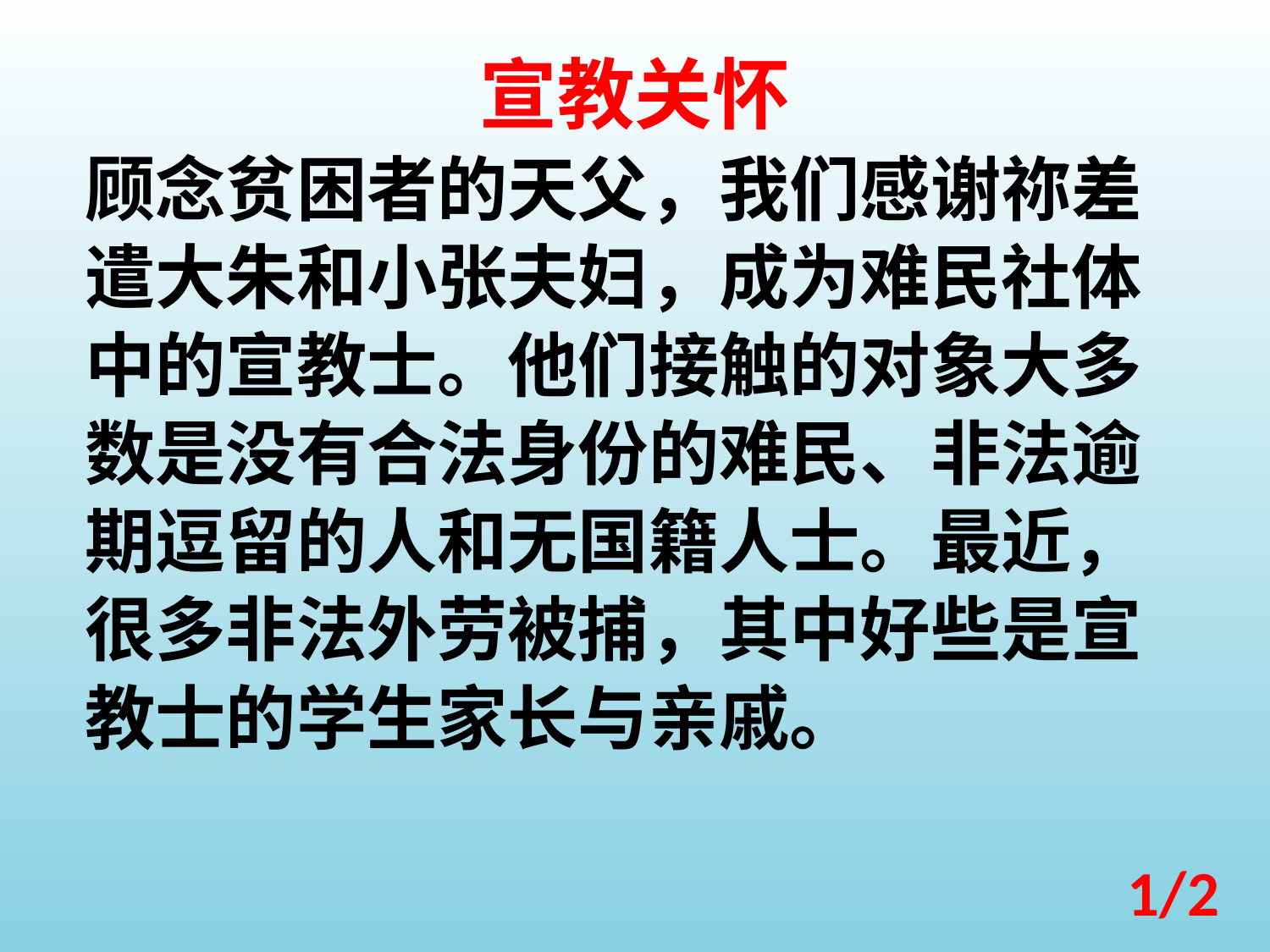

宣教关怀
顾念贫困者的天父，我们感谢祢差遣大朱和小张夫妇，成为难民社体中的宣教士。他们接触的对象大多数是没有合法身份的难民、非法逾期逗留的人和无国籍人士。最近，很多非法外劳被捕，其中好些是宣教士的学生家长与亲戚。
1/2